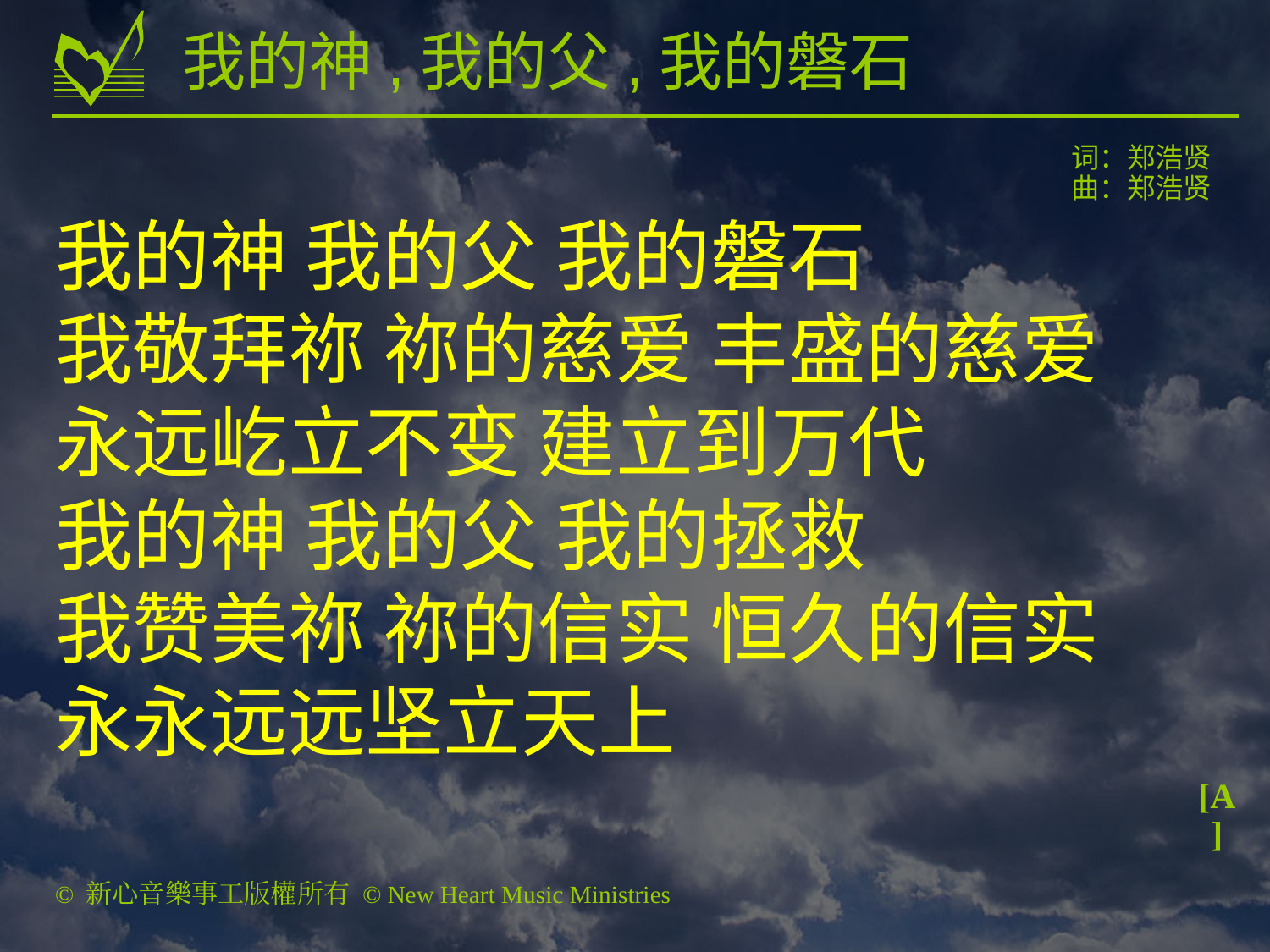

# 我的神,我的父,我的磐石
词：郑浩贤
曲：郑浩贤
我的神 我的父 我的磐石
我敬拜祢 祢的慈爱 丰盛的慈爱
永远屹立不变 建立到万代
我的神 我的父 我的拯救
我赞美祢 祢的信实 恒久的信实
永永远远坚立天上
[A]
© 新心音樂事工版權所有 © New Heart Music Ministries